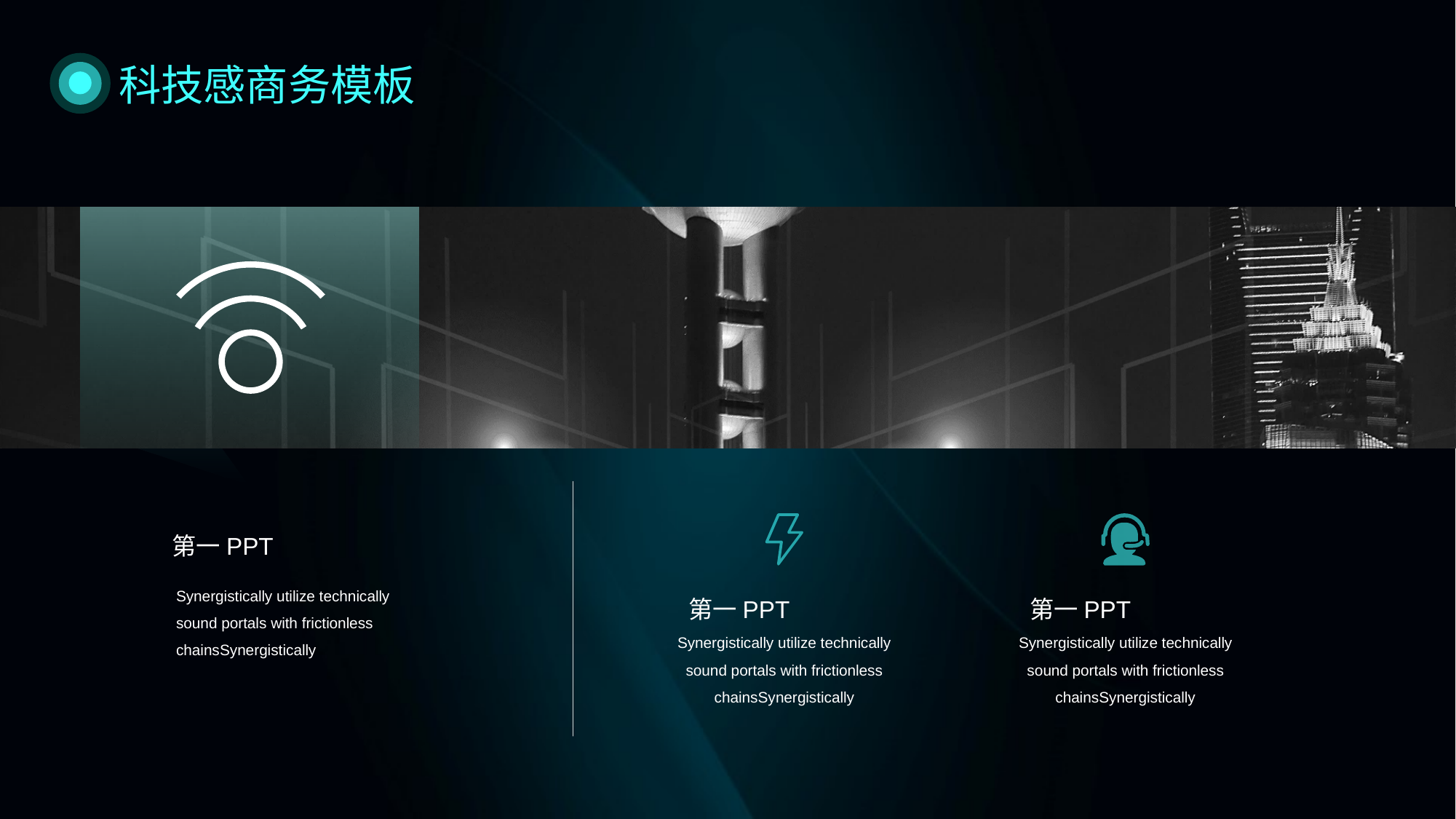

科技感商务模板

第一PPT
Synergistically utilize technically sound portals with frictionless chainsSynergistically
第一PPT
第一PPT
Synergistically utilize technically sound portals with frictionless chainsSynergistically
Synergistically utilize technically sound portals with frictionless chainsSynergistically